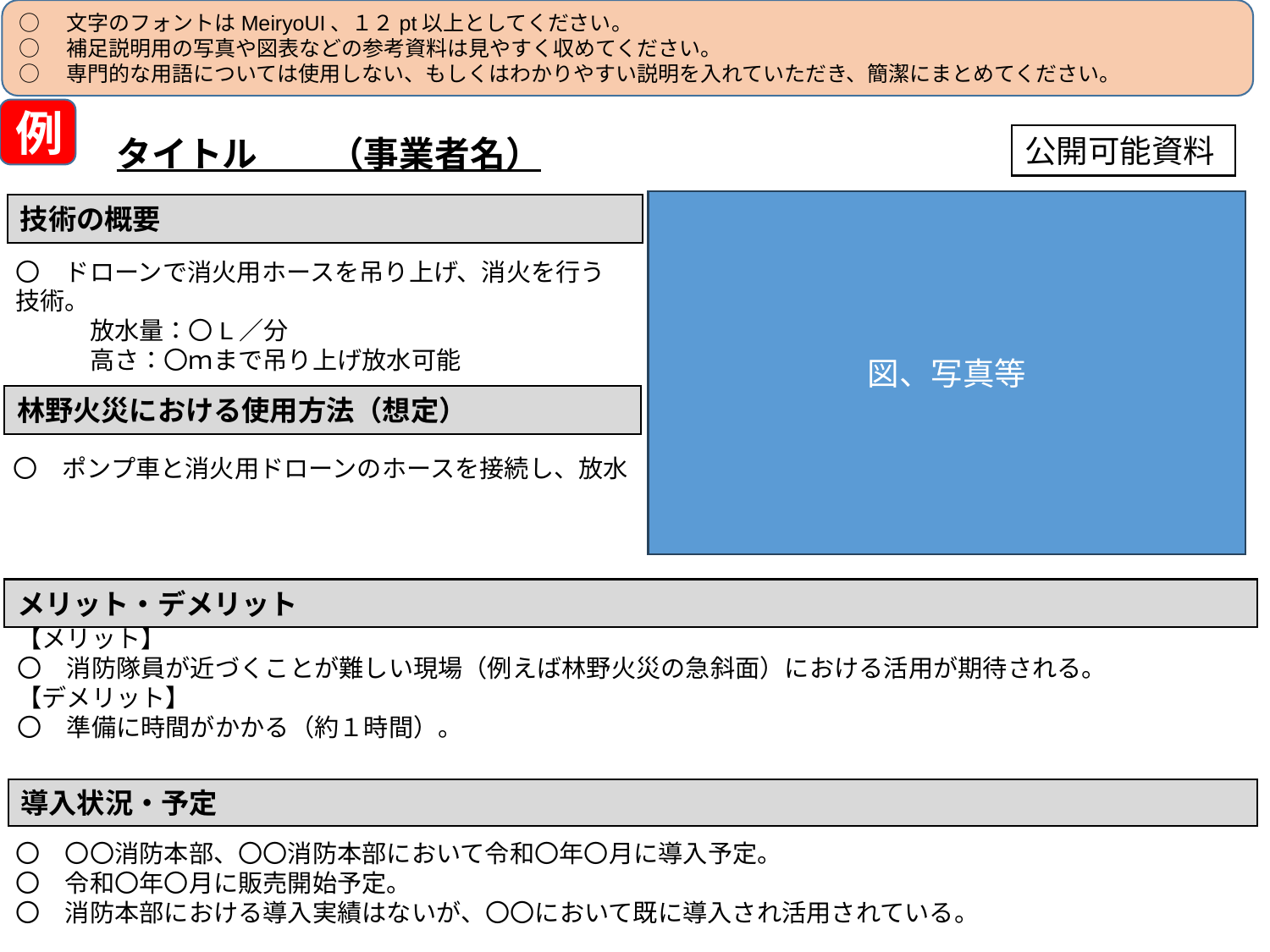

○　文字のフォントはMeiryoUI、１２pt以上としてください。
○　補足説明用の写真や図表などの参考資料は見やすく収めてください。
○　専門的な用語については使用しない、もしくはわかりやすい説明を入れていただき、簡潔にまとめてください。
例
タイトル　　（事業者名）
公開可能資料
図、写真等
技術の概要
記入例
（提出時削除）
〇　ドローンで消火用ホースを吊り上げ、消火を行う技術。
　　　放水量：〇L／分
　　　高さ：〇ｍまで吊り上げ放水可能
林野火災における使用方法（想定）
〇　ポンプ車と消火用ドローンのホースを接続し、放水
メリット・デメリット
【メリット】
〇　消防隊員が近づくことが難しい現場（例えば林野火災の急斜面）における活用が期待される。
【デメリット】
〇　準備に時間がかかる（約１時間）。
導入状況・予定
〇　〇〇消防本部、〇〇消防本部において令和〇年〇月に導入予定。
〇　令和〇年〇月に販売開始予定。
〇　消防本部における導入実績はないが、〇〇において既に導入され活用されている。